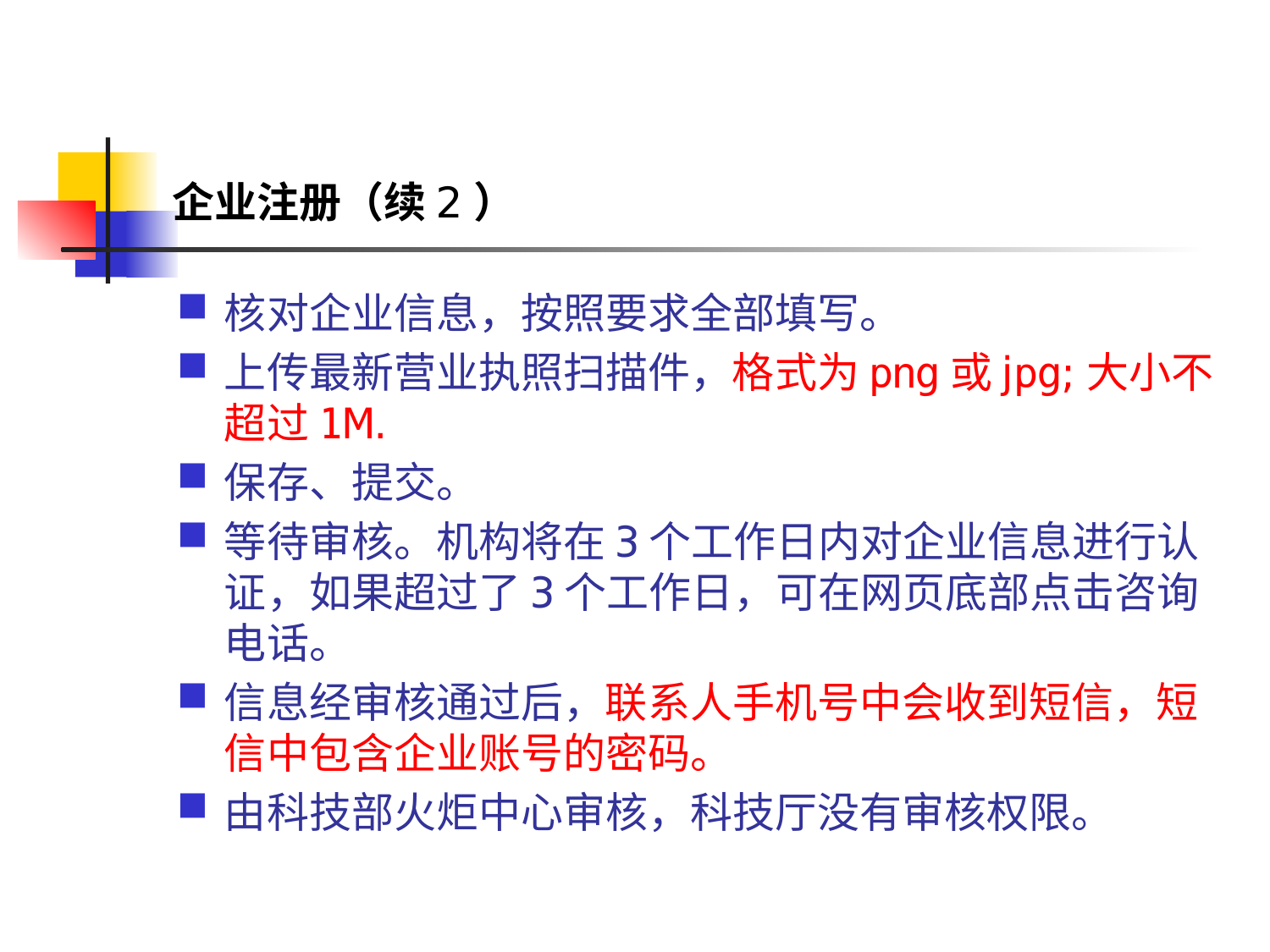

# 企业注册（续2）
核对企业信息，按照要求全部填写。
上传最新营业执照扫描件，格式为png或jpg;大小不超过1M.
保存、提交。
等待审核。机构将在3个工作日内对企业信息进行认证，如果超过了3个工作日，可在网页底部点击咨询电话。
信息经审核通过后，联系人手机号中会收到短信，短信中包含企业账号的密码。
由科技部火炬中心审核，科技厅没有审核权限。